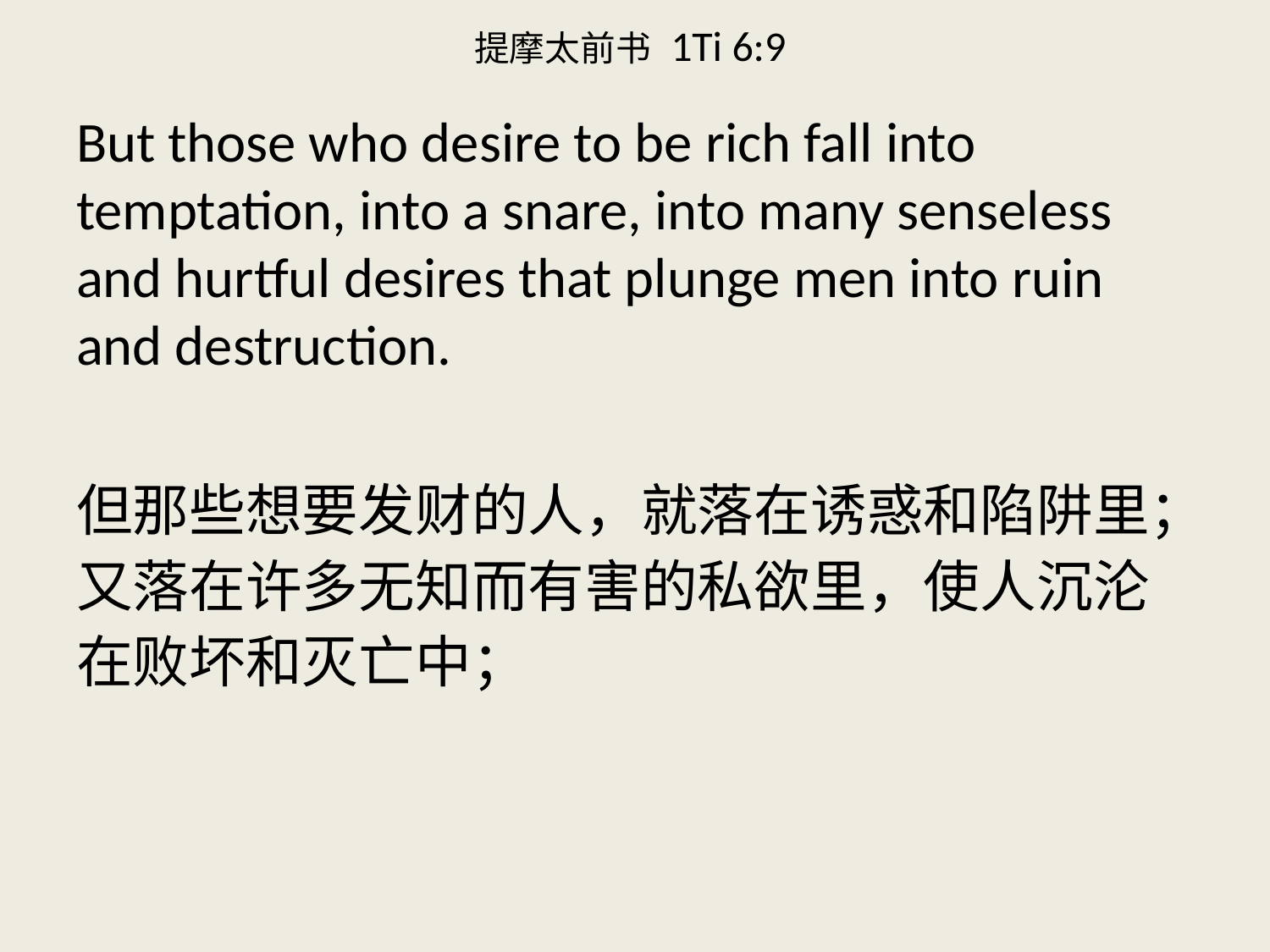

# 提摩太前书 1Ti 6:9
But those who desire to be rich fall into temptation, into a snare, into many senseless and hurtful desires that plunge men into ruin and destruction.

但那些想要发财的人，就落在诱惑和陷阱里；又落在许多无知而有害的私欲里，使人沉沦在败坏和灭亡中；